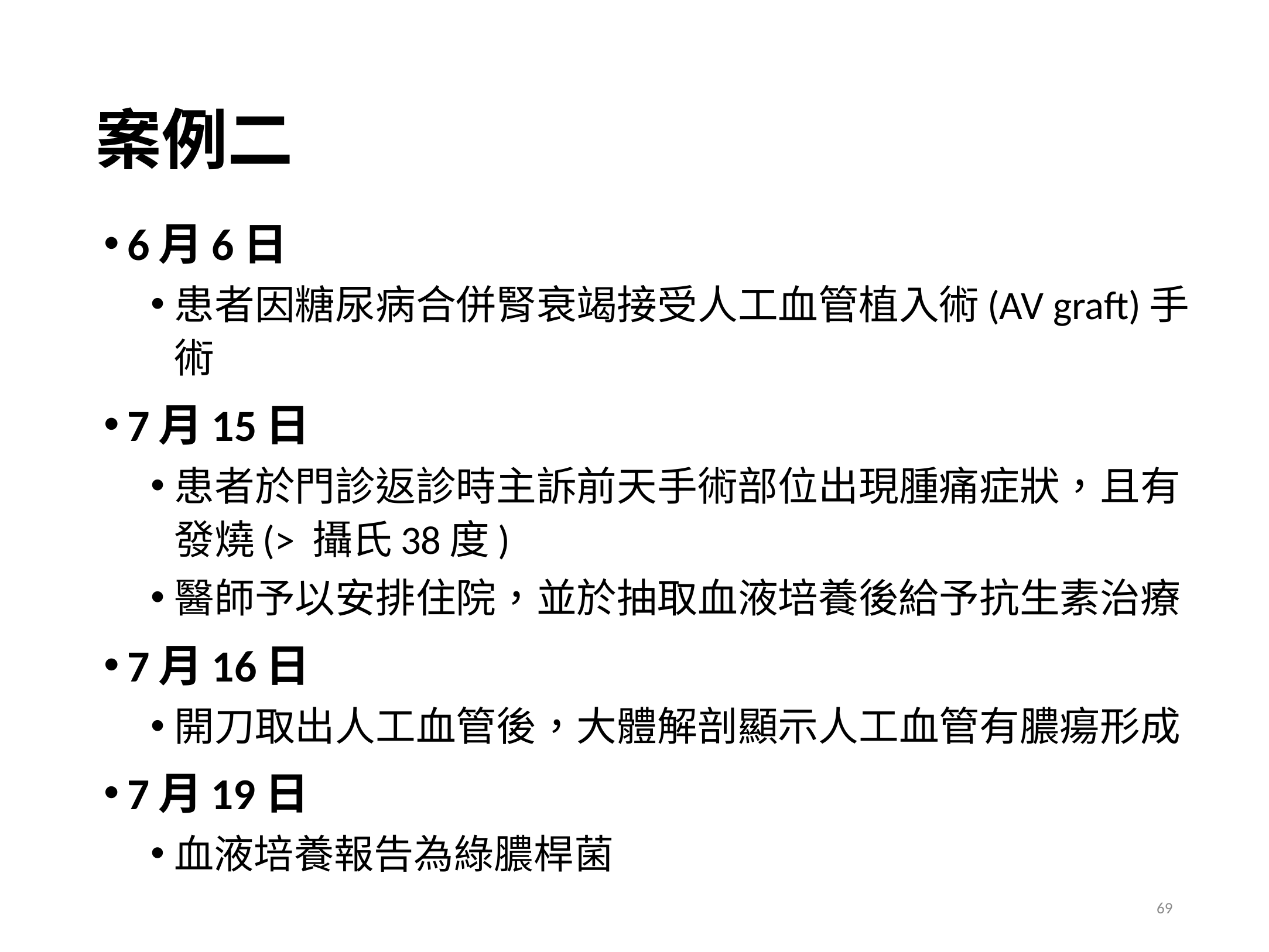

# 案例二
6月6日
患者因糖尿病合併腎衰竭接受人工血管植入術(AV graft)手術
7月15日
患者於門診返診時主訴前天手術部位出現腫痛症狀，且有發燒(> 攝氏38度)
醫師予以安排住院，並於抽取血液培養後給予抗生素治療
7月16日
開刀取出人工血管後，大體解剖顯示人工血管有膿瘍形成
7月19日
血液培養報告為綠膿桿菌
69